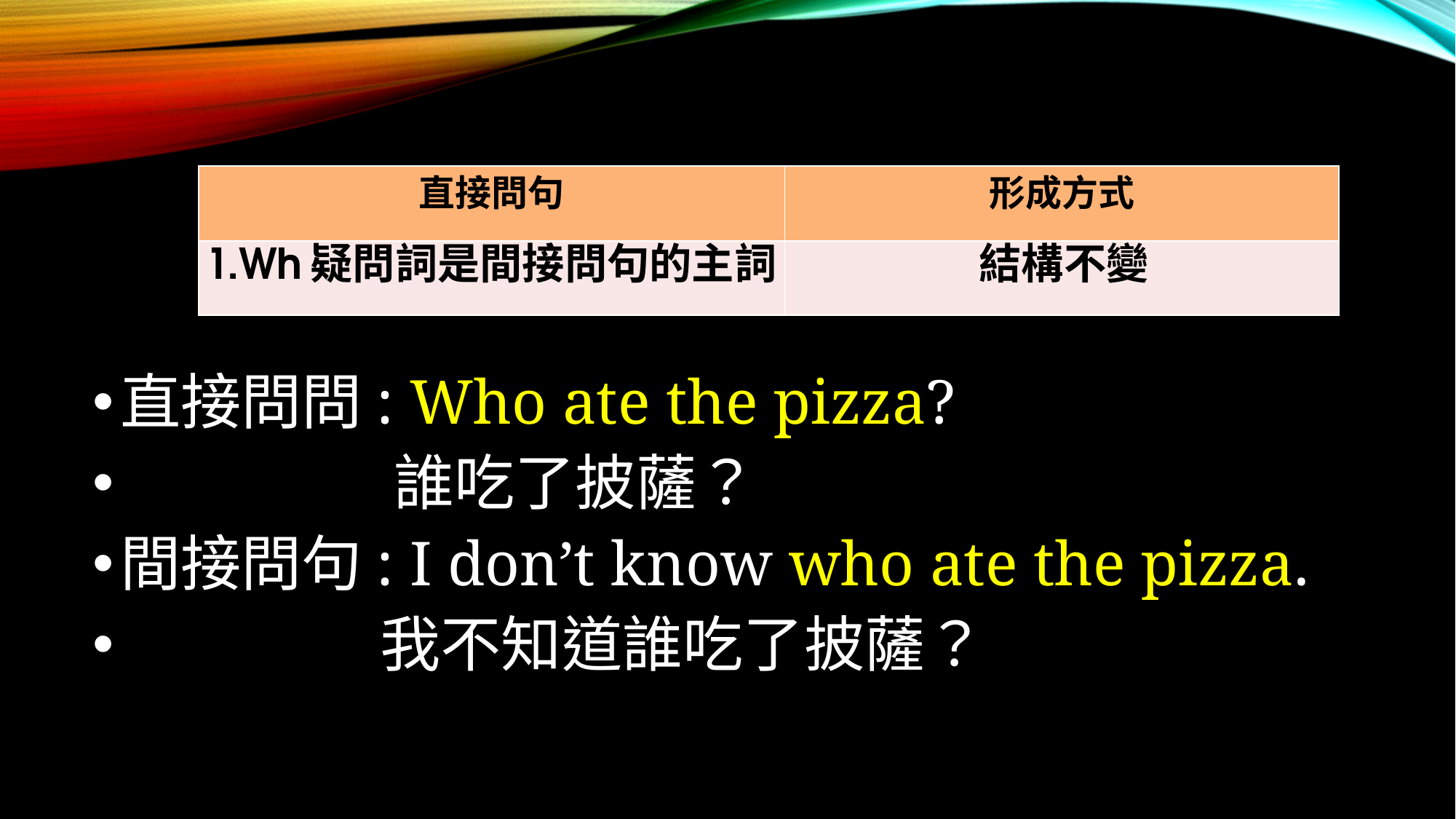

| 直接問句 | 形成方式 |
| --- | --- |
| 1.Wh疑問詞是間接問句的主詞 | 結構不變 |
直接問問: Who ate the pizza?
                   誰吃了披薩？
間接問句: I don’t know who ate the pizza.
                  我不知道誰吃了披薩？